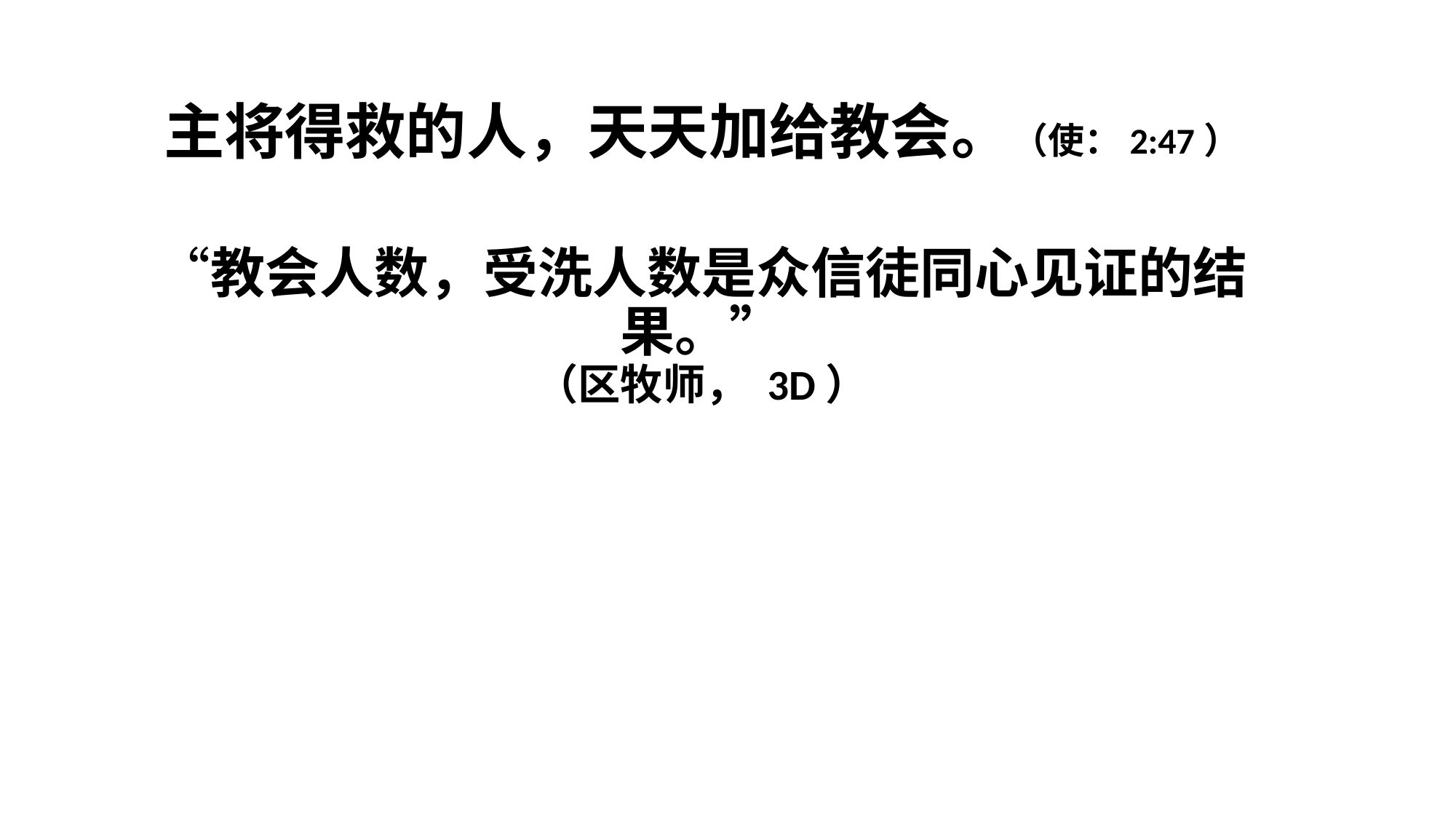

# 主将得救的人，天天加给教会。（使：2:47） “教会人数，受洗人数是众信徒同心见证的结果。” （区牧师， 3D）